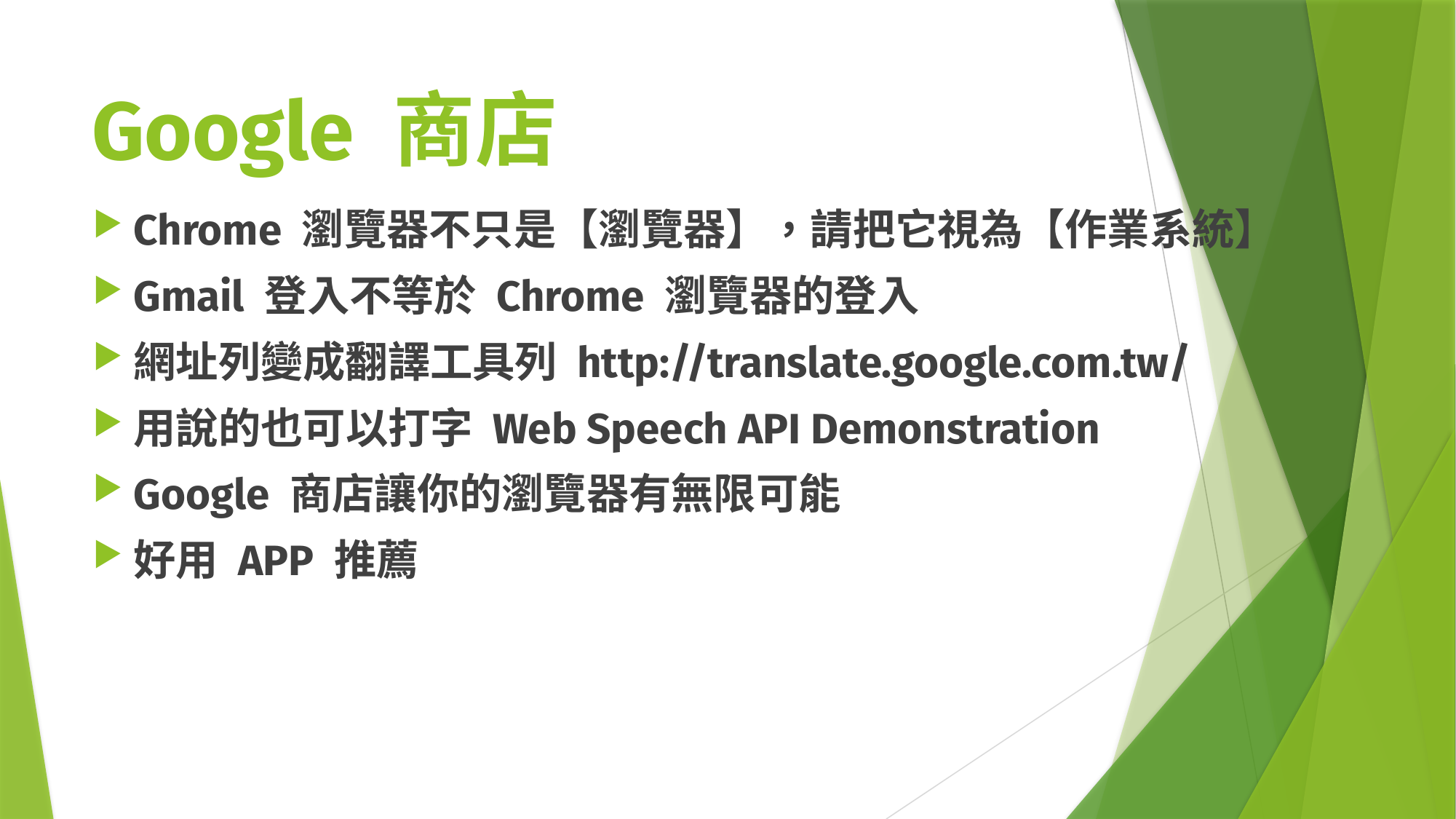

# Google 商店
Chrome 瀏覽器不只是【瀏覽器】，請把它視為【作業系統】
Gmail 登入不等於 Chrome 瀏覽器的登入
網址列變成翻譯工具列 http://translate.google.com.tw/
用說的也可以打字 Web Speech API Demonstration
Google 商店讓你的瀏覽器有無限可能
好用 APP 推薦